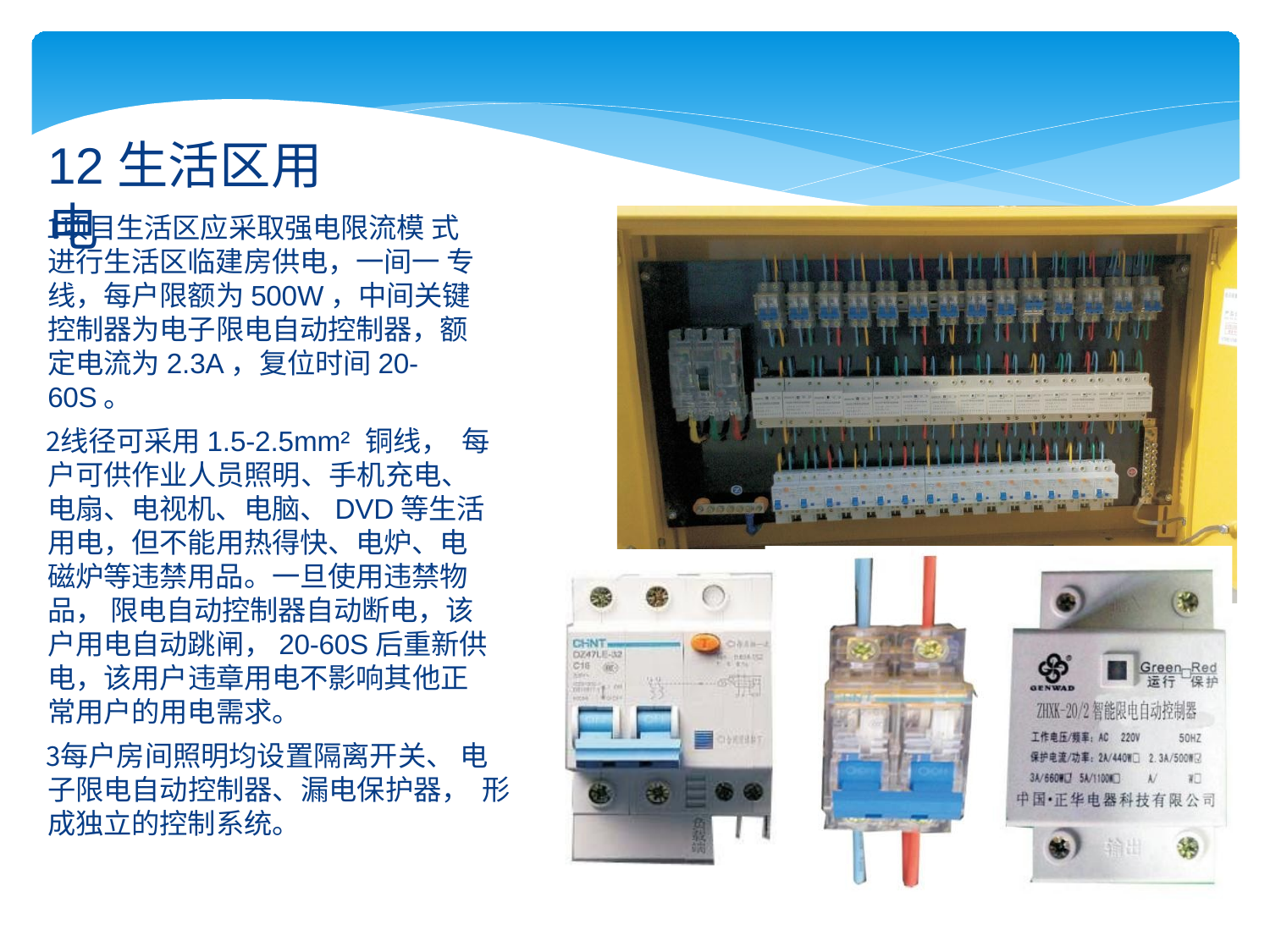

# 12生活区用电

项目生活区应采取强电限流模 式进行生活区临建房供电，一间一 专线，每户限额为500W，中间关键 控制器为电子限电自动控制器，额 定电流为2.3A，复位时间20-60S。
线径可采用1.5-2.5mm² 铜线，  每户可供作业人员照明、手机充电、 电扇、电视机、电脑、DVD等生活 用电，但不能用热得快、电炉、电 磁炉等违禁用品。一旦使用违禁物 品， 限电自动控制器自动断电，该 户用电自动跳闸，20-60S后重新供 电，该用户违章用电不影响其他正 常用户的用电需求。
每户房间照明均设置隔离开关、 电子限电自动控制器、漏电保护器，  形成独立的控制系统。